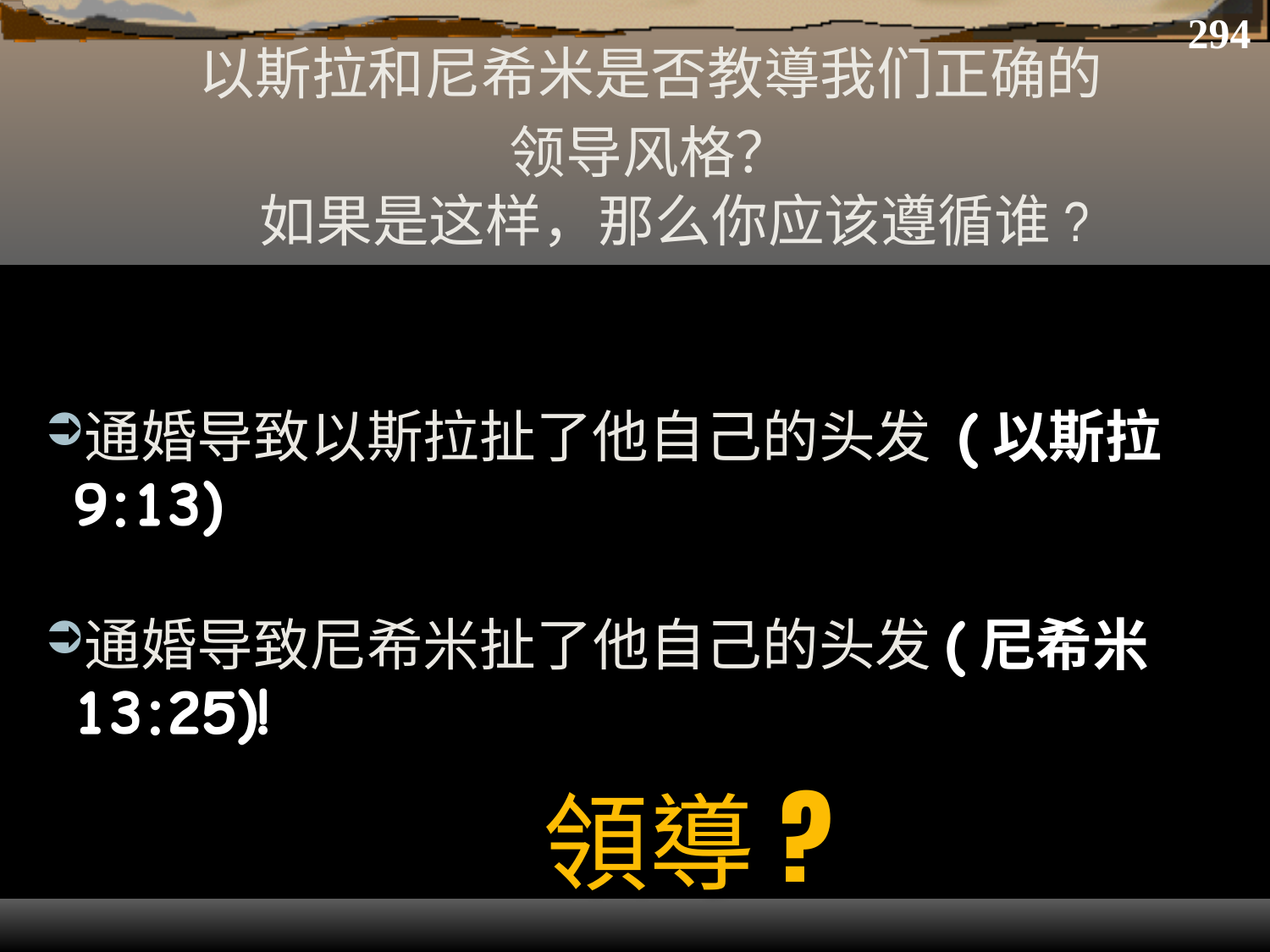

294
以斯拉和尼希米是否教導我们正确的
领导风格？
如果是这样，那么你应该遵循谁?
通婚导致以斯拉扯了他自己的头发 (以斯拉 9:13)

通婚导致尼希米扯了他自己的头发(尼希米 13:25)!

# 領導?